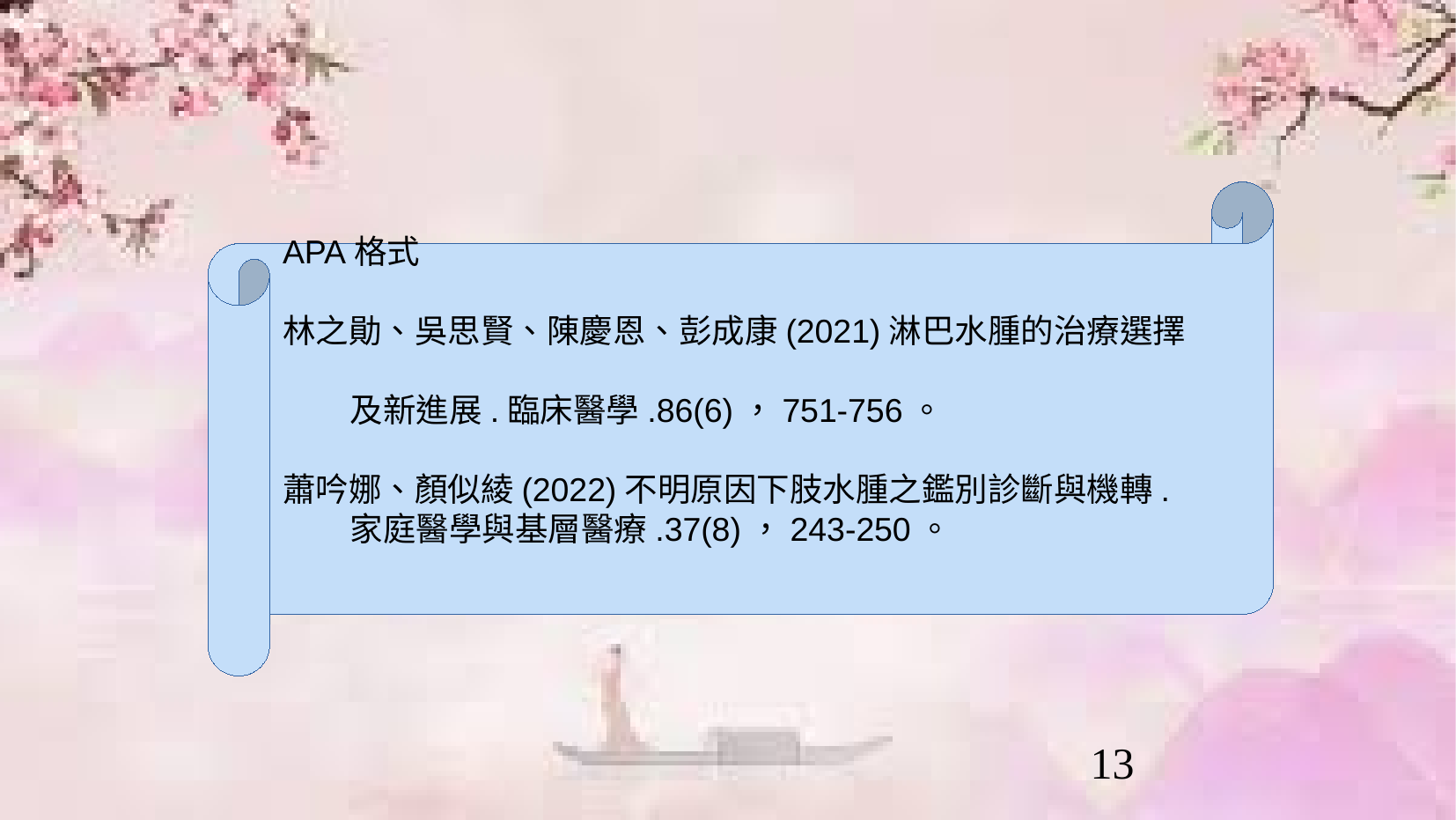

APA格式

林之勛、吳思賢、陳慶恩、彭成康(2021)淋巴水腫的治療選擇
        及新進展.臨床醫學.86(6)，751-756。

蕭吟娜、顏似綾(2022)不明原因下肢水腫之鑑別診斷與機轉.
        家庭醫學與基層醫療.37(8)，243-250。

13